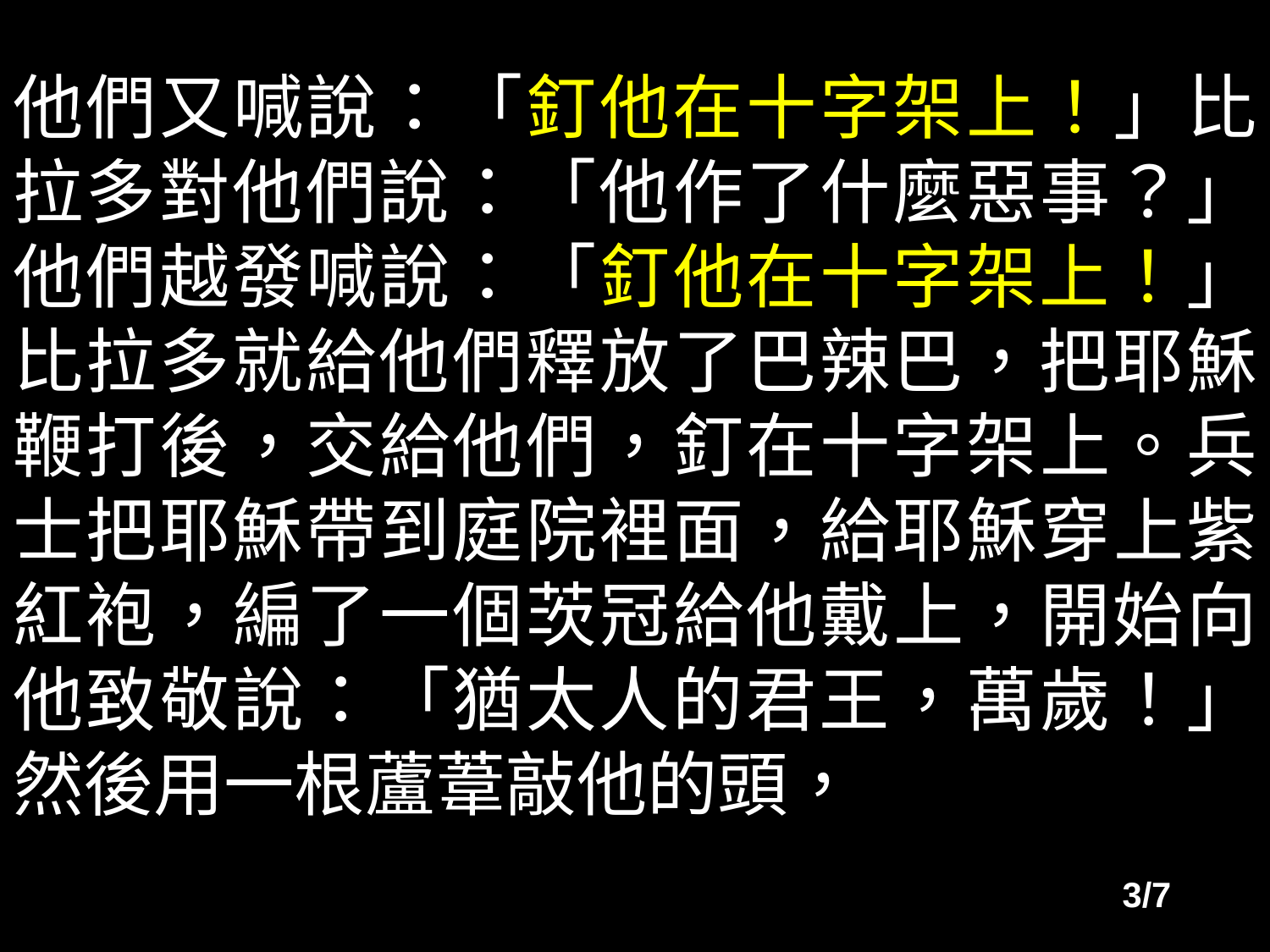

他們又喊說：「釘他在十字架上！」比拉多對他們說：「他作了什麼惡事？」他們越發喊說：「釘他在十字架上！」比拉多就給他們釋放了巴辣巴，把耶穌鞭打後，交給他們，釘在十字架上。兵士把耶穌帶到庭院裡面，給耶穌穿上紫紅袍，編了一個茨冠給他戴上，開始向他致敬說：「猶太人的君王，萬歲！」然後用一根蘆葦敲他的頭，
3/7